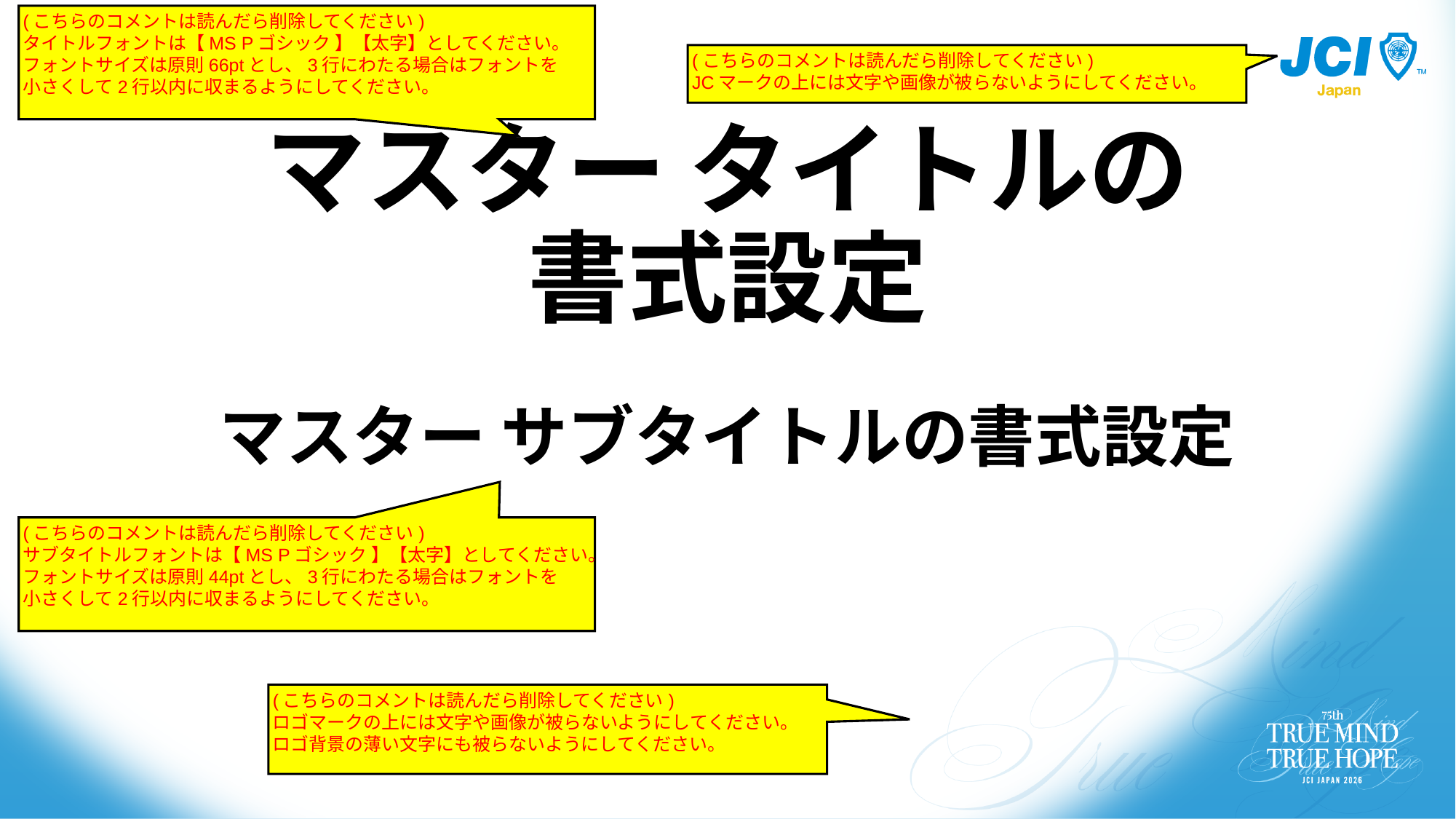

(こちらのコメントは読んだら削除してください)
タイトルフォントは【MS Pゴシック 】【太字】としてください。
フォントサイズは原則66ptとし、3行にわたる場合はフォントを
小さくして2行以内に収まるようにしてください。
(こちらのコメントは読んだら削除してください)
JCマークの上には文字や画像が被らないようにしてください。
マスター タイトルの
書式設定
マスター サブタイトルの書式設定
(こちらのコメントは読んだら削除してください)
サブタイトルフォントは【MS Pゴシック 】【太字】としてください。
フォントサイズは原則44ptとし、3行にわたる場合はフォントを
小さくして2行以内に収まるようにしてください。
(こちらのコメントは読んだら削除してください)
ロゴマークの上には文字や画像が被らないようにしてください。
ロゴ背景の薄い文字にも被らないようにしてください。